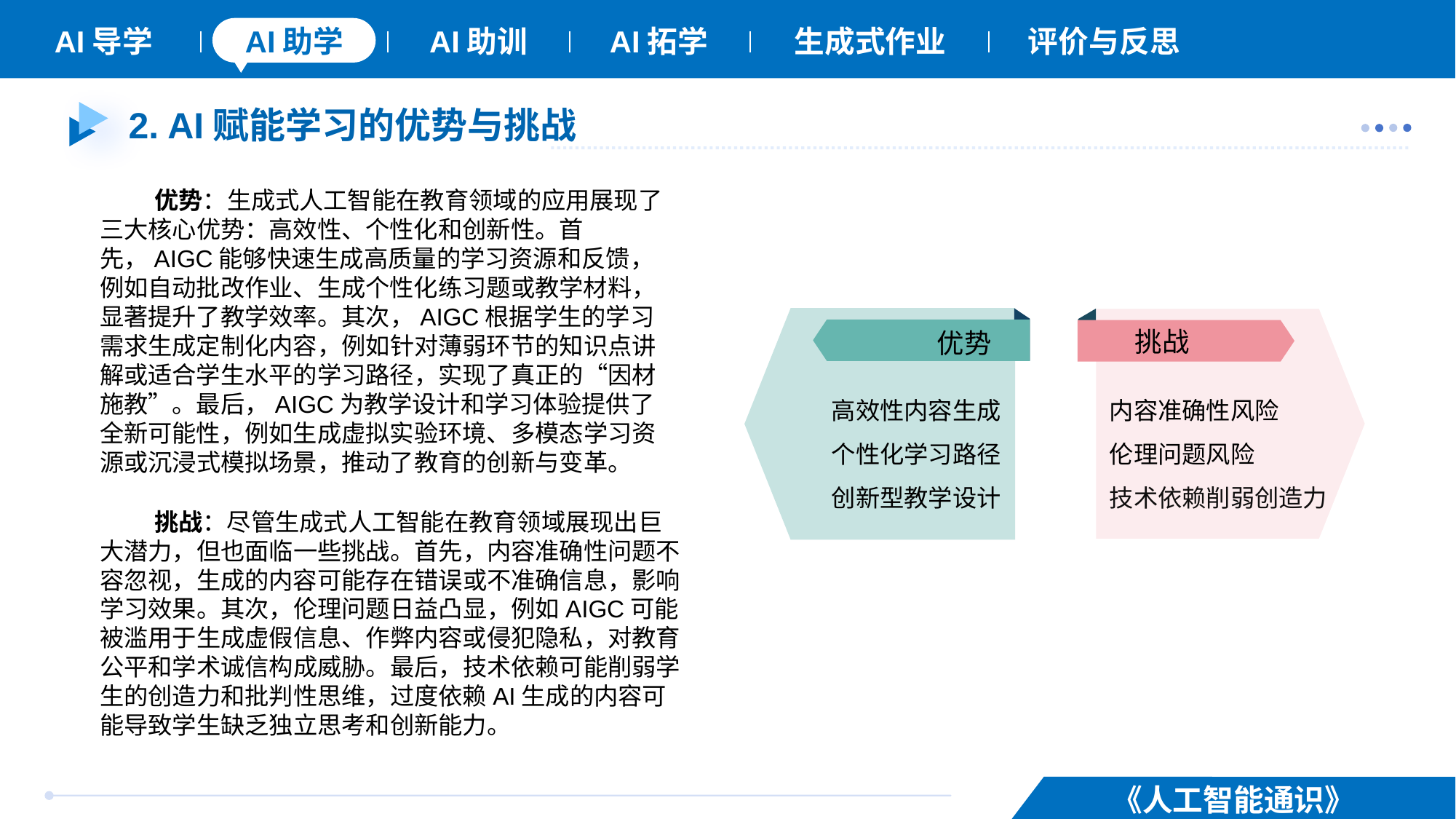

# 2. AI赋能学习的优势与挑战
优势：生成式人工智能在教育领域的应用展现了三大核心优势：高效性、个性化和创新性。首先，AIGC能够快速生成高质量的学习资源和反馈，例如自动批改作业、生成个性化练习题或教学材料，显著提升了教学效率。其次，AIGC根据学生的学习需求生成定制化内容，例如针对薄弱环节的知识点讲解或适合学生水平的学习路径，实现了真正的“因材施教”。最后，AIGC为教学设计和学习体验提供了全新可能性，例如生成虚拟实验环境、多模态学习资源或沉浸式模拟场景，推动了教育的创新与变革。

挑战
优势
内容准确性风险
伦理问题风险
技术依赖削弱创造力
高效性内容生成
个性化学习路径
创新型教学设计
挑战：尽管生成式人工智能在教育领域展现出巨大潜力，但也面临一些挑战。首先，内容准确性问题不容忽视，生成的内容可能存在错误或不准确信息，影响学习效果。其次，伦理问题日益凸显，例如AIGC可能被滥用于生成虚假信息、作弊内容或侵犯隐私，对教育公平和学术诚信构成威胁。最后，技术依赖可能削弱学生的创造力和批判性思维，过度依赖AI生成的内容可能导致学生缺乏独立思考和创新能力。